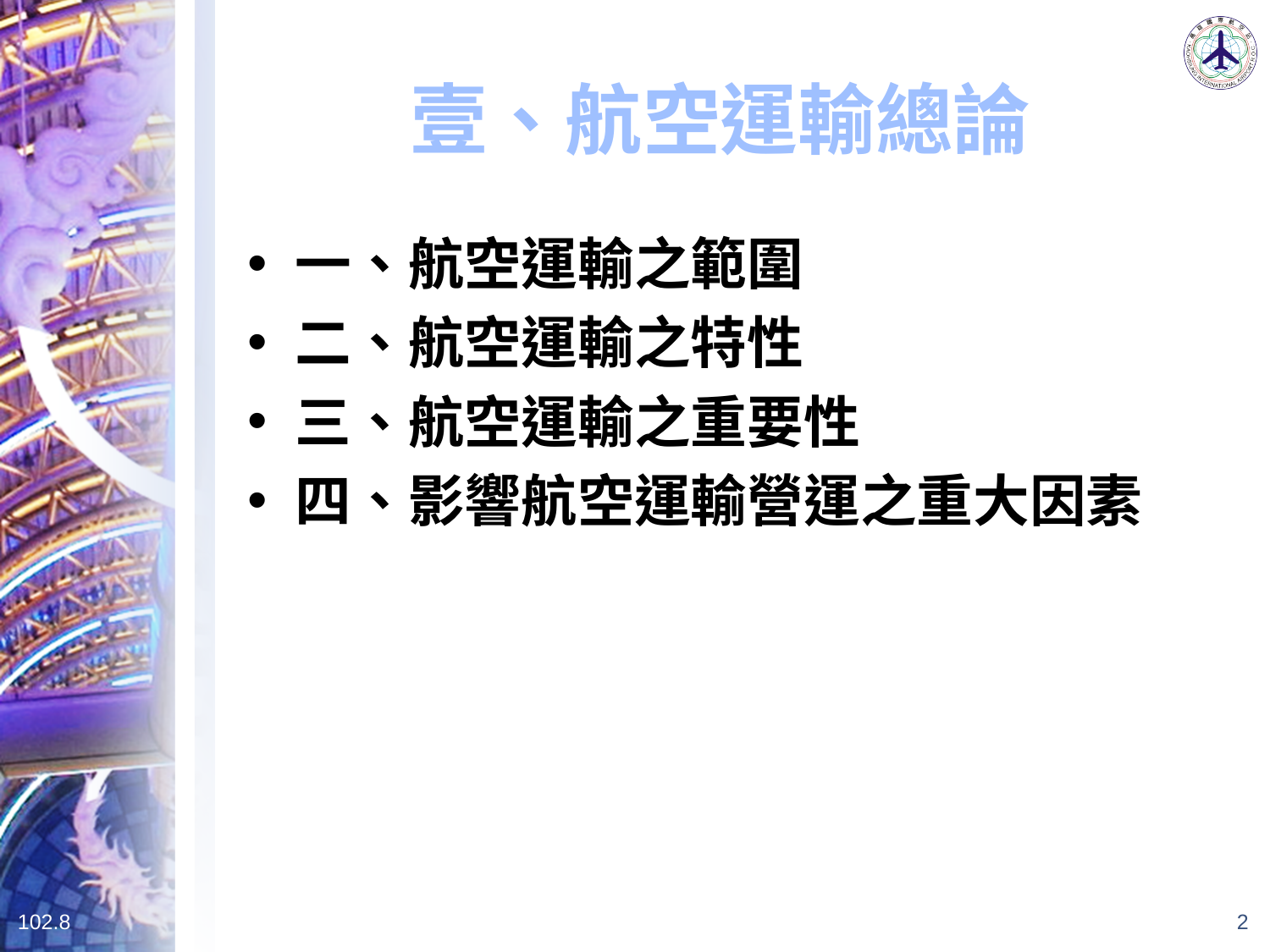

# 壹、航空運輸總論
一、航空運輸之範圍
二、航空運輸之特性
三、航空運輸之重要性
四、影響航空運輸營運之重大因素
102.8
2